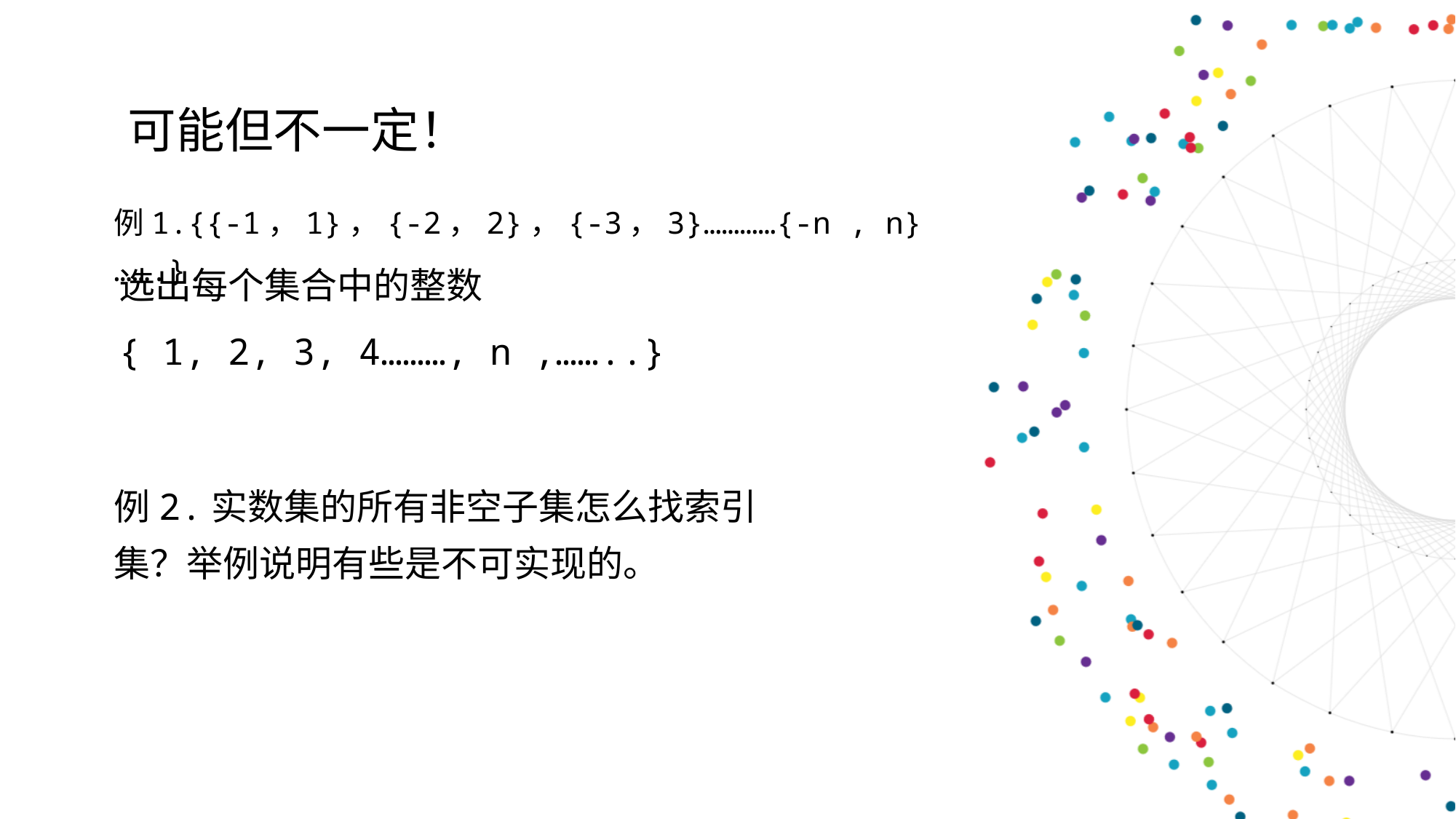

可能但不一定！
例1.{{-1，1}，{-2，2}，{-3，3}…………{-n , n}…….}.
选出每个集合中的整数
{ 1, 2, 3, 4………, n ,……..}

例2.实数集的所有非空子集怎么找索引集？举例说明有些是不可实现的。